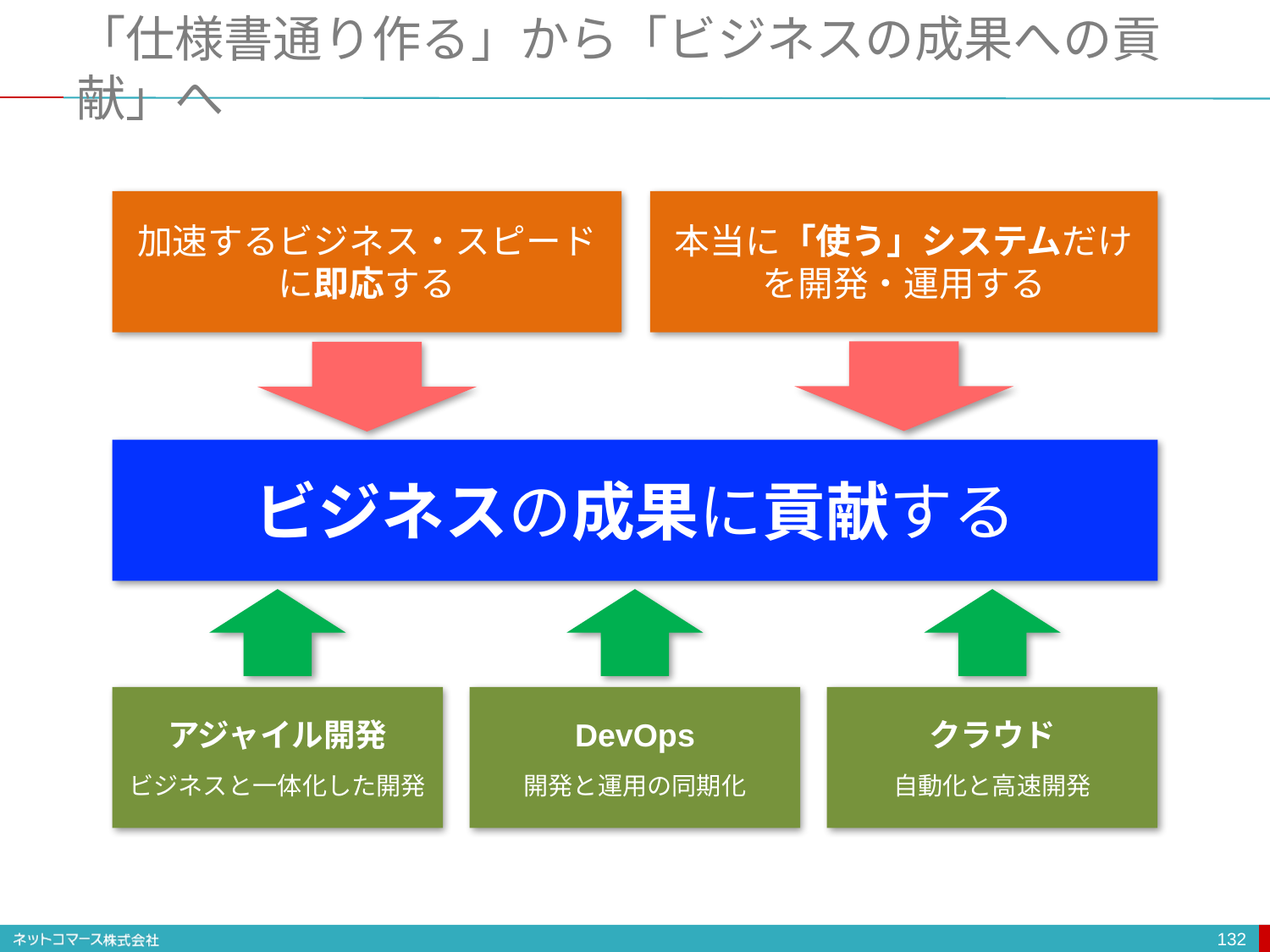

# 「仕様書通り作る」から「ビジネスの成果への貢献」へ
加速するビジネス・スピード
に即応する
本当に「使う」システムだけ
を開発・運用する

ビジネスの成果に貢献する

アジャイル開発

ビジネスと一体化した開発
DevOps

開発と運用の同期化
クラウド

自動化と高速開発
132